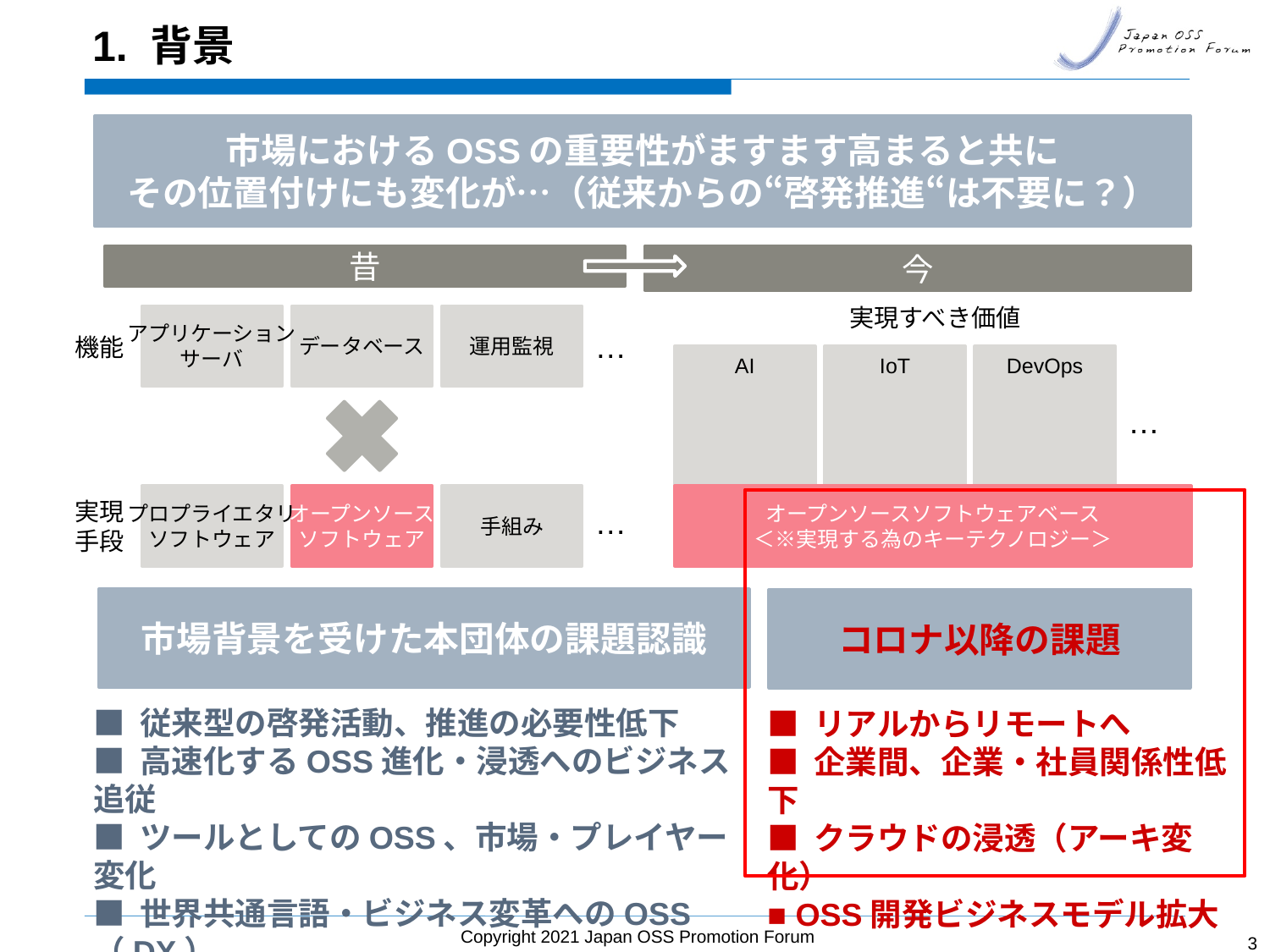

# 1. 背景
市場におけるOSSの重要性がますます高まると共に
その位置付けにも変化が…（従来からの“啓発推進“は不要に？）
昔
今

実現すべき価値
アプリケーション
サーバ
データベース
運用監視
…
機能
AI
IoT
DevOps

…
オープンソースソフトウェアベース
＜※実現する為のキーテクノロジー＞
プロプライエタリ
ソフトウェア
手組み
オープンソース
ソフトウェア
実現
手段

…
市場背景を受けた本団体の課題認識
コロナ以降の課題
■ 従来型の啓発活動、推進の必要性低下
■ 高速化するOSS進化・浸透へのビジネス追従
■ ツールとしてのOSS、市場・プレイヤー変化
■ 世界共通言語・ビジネス変革へのOSS（DX）
■ リアルからリモートへ
■ 企業間、企業・社員関係性低下
■ クラウドの浸透（アーキ変化）
■ OSS開発ビジネスモデル拡大
Copyright 2021 Japan OSS Promotion Forum
3